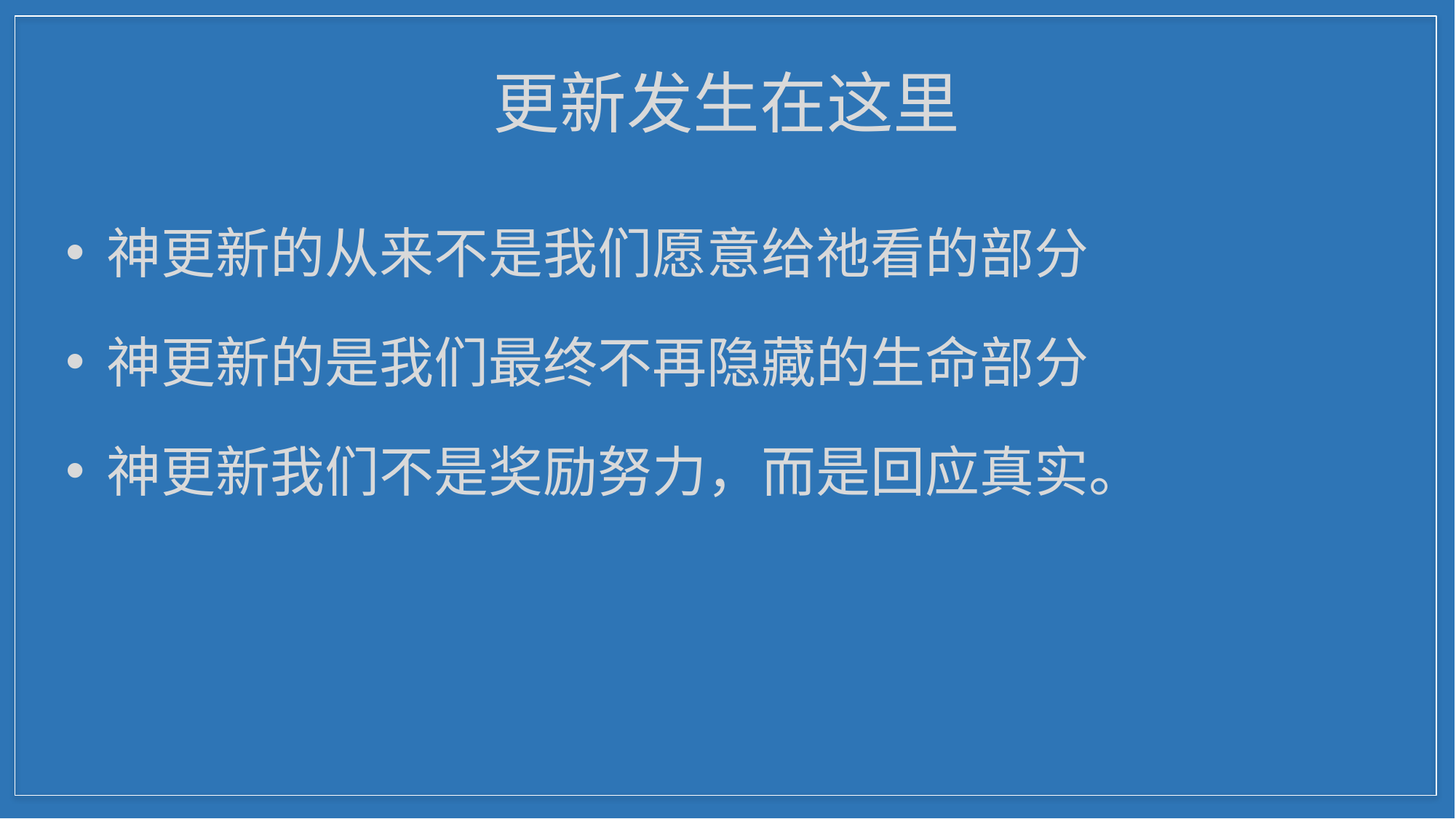

# 更新发生在这里
神更新的从来不是我们愿意给祂看的部分
神更新的是我们最终不再隐藏的生命部分
神更新我们不是奖励努力，而是回应真实。